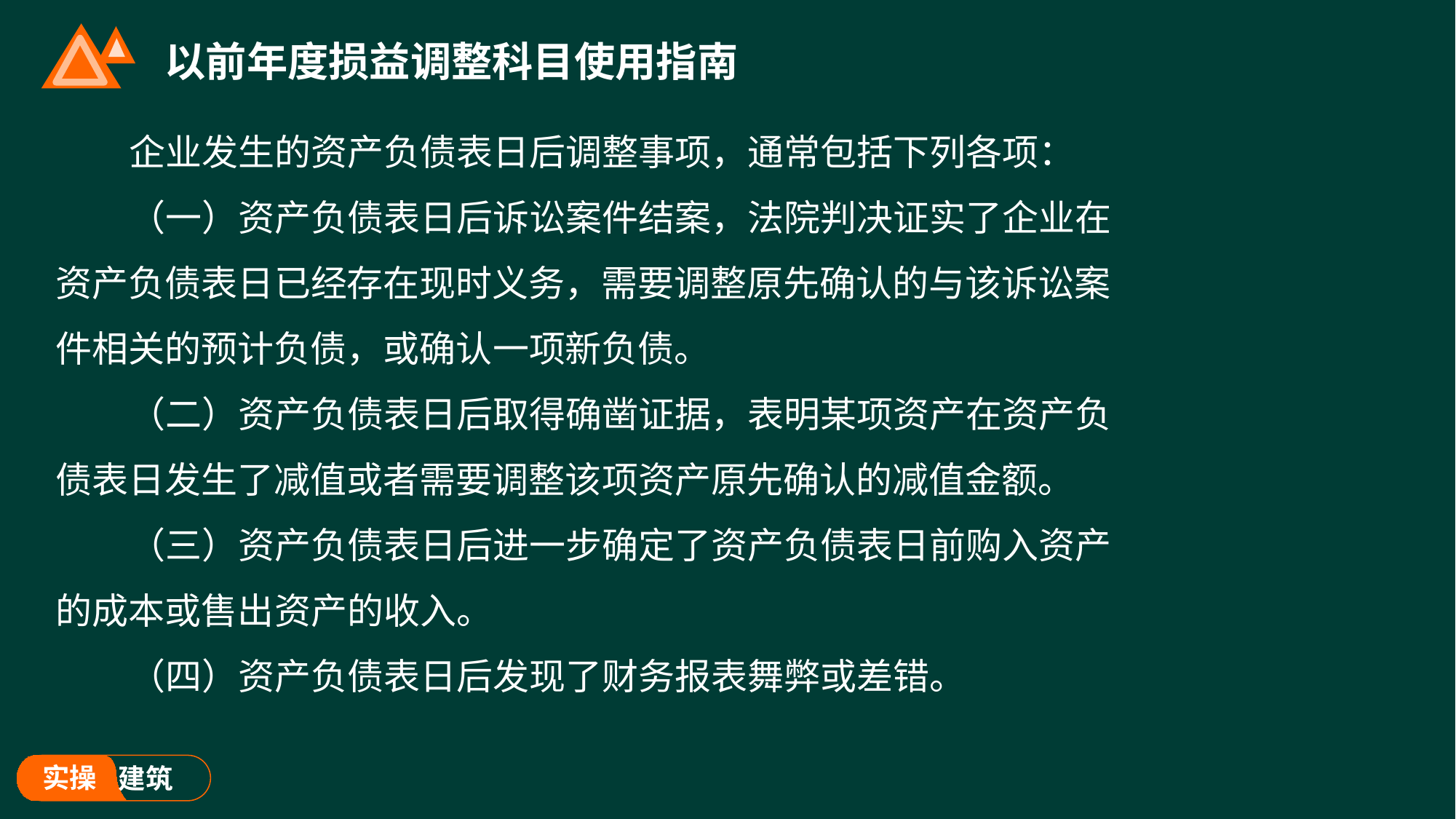

# 以前年度损益调整科目使用指南
企业发生的资产负债表日后调整事项，通常包括下列各项：
（一）资产负债表日后诉讼案件结案，法院判决证实了企业在资产负债表日已经存在现时义务，需要调整原先确认的与该诉讼案件相关的预计负债，或确认一项新负债。
（二）资产负债表日后取得确凿证据，表明某项资产在资产负债表日发生了减值或者需要调整该项资产原先确认的减值金额。
（三）资产负债表日后进一步确定了资产负债表日前购入资产的成本或售出资产的收入。
（四）资产负债表日后发现了财务报表舞弊或差错。